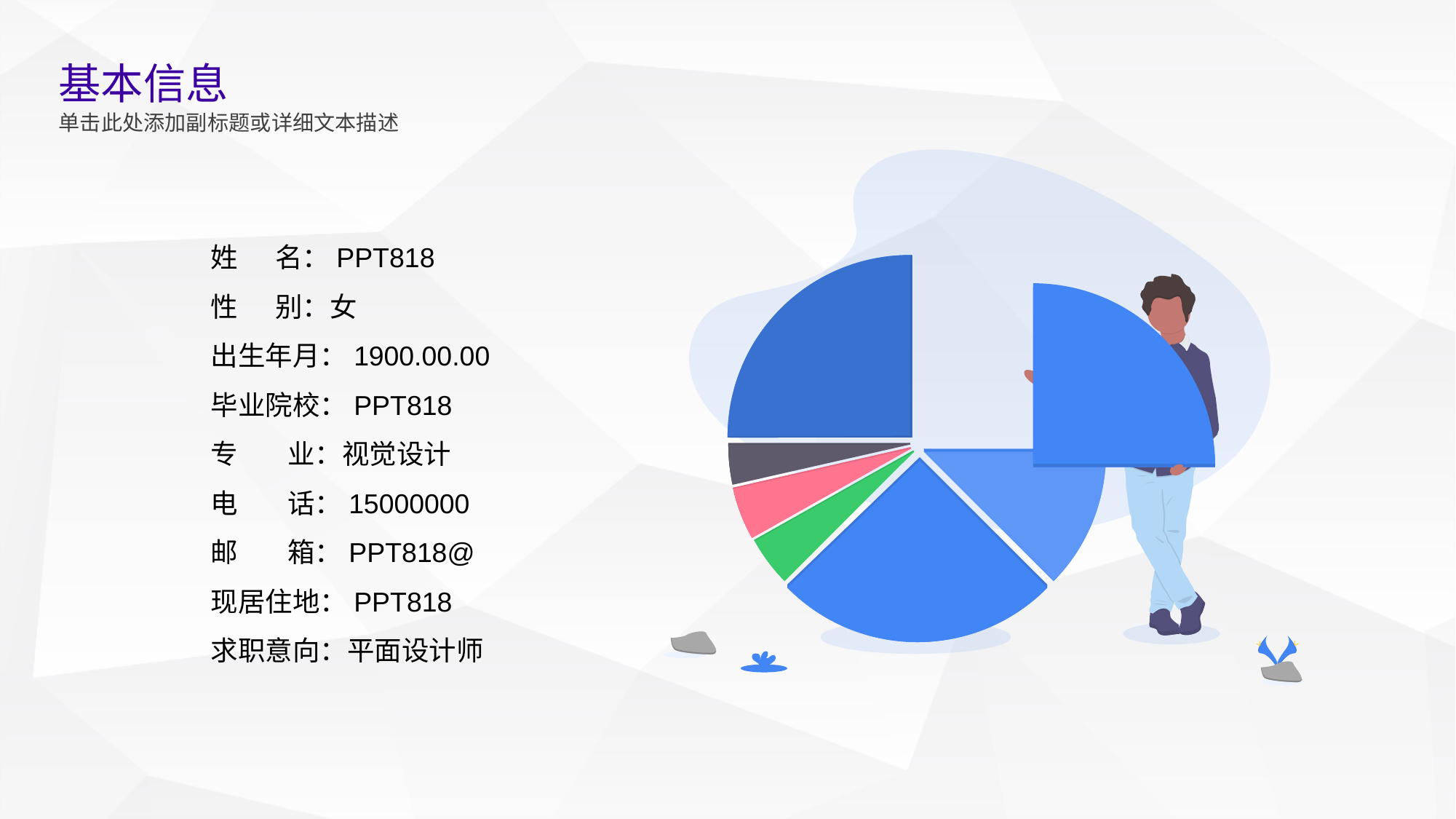

基本信息
单击此处添加副标题或详细文本描述

姓      名：PPT818
性      别：女
出生年月：1900.00.00
毕业院校：PPT818
专        业：视觉设计
电        话：15000000
邮        箱：PPT818@
现居住地：PPT818
求职意向：平面设计师